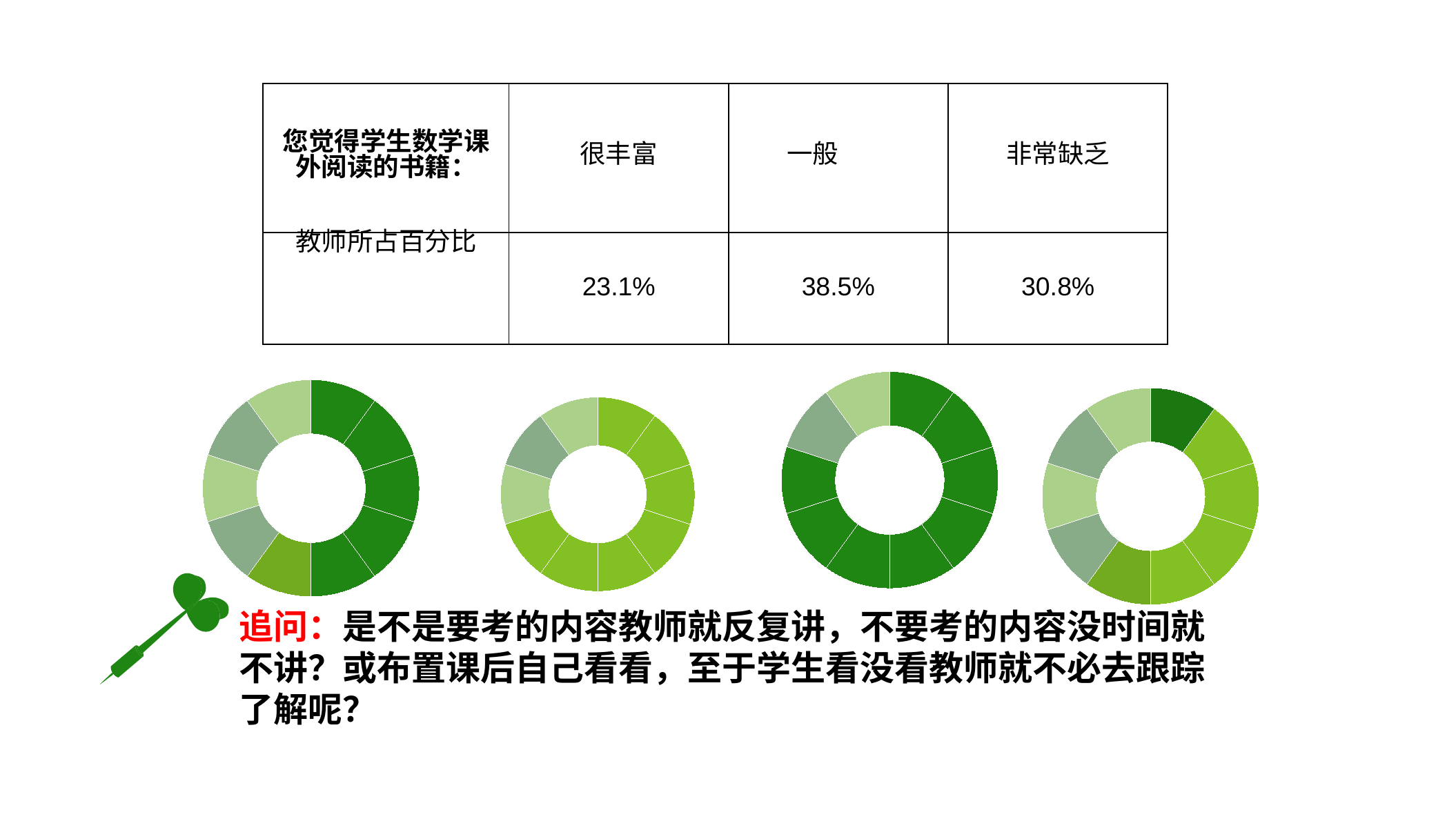

| 您觉得学生数学课外阅读的书籍： | 很丰富 | 一般 | 非常缺乏 |
| --- | --- | --- | --- |
| 教师所占百分比 | 23.1% | 38.5% | 30.8% |

### Chart

| Category |  |
|---|---|

### Chart

| Category |  |
|---|---|

### Chart

| Category |  |
|---|---|

### Chart

| Category |  |
|---|---|

追问：是不是要考的内容教师就反复讲，不要考的内容没时间就不讲？或布置课后自己看看，至于学生看没看教师就不必去跟踪了解呢？